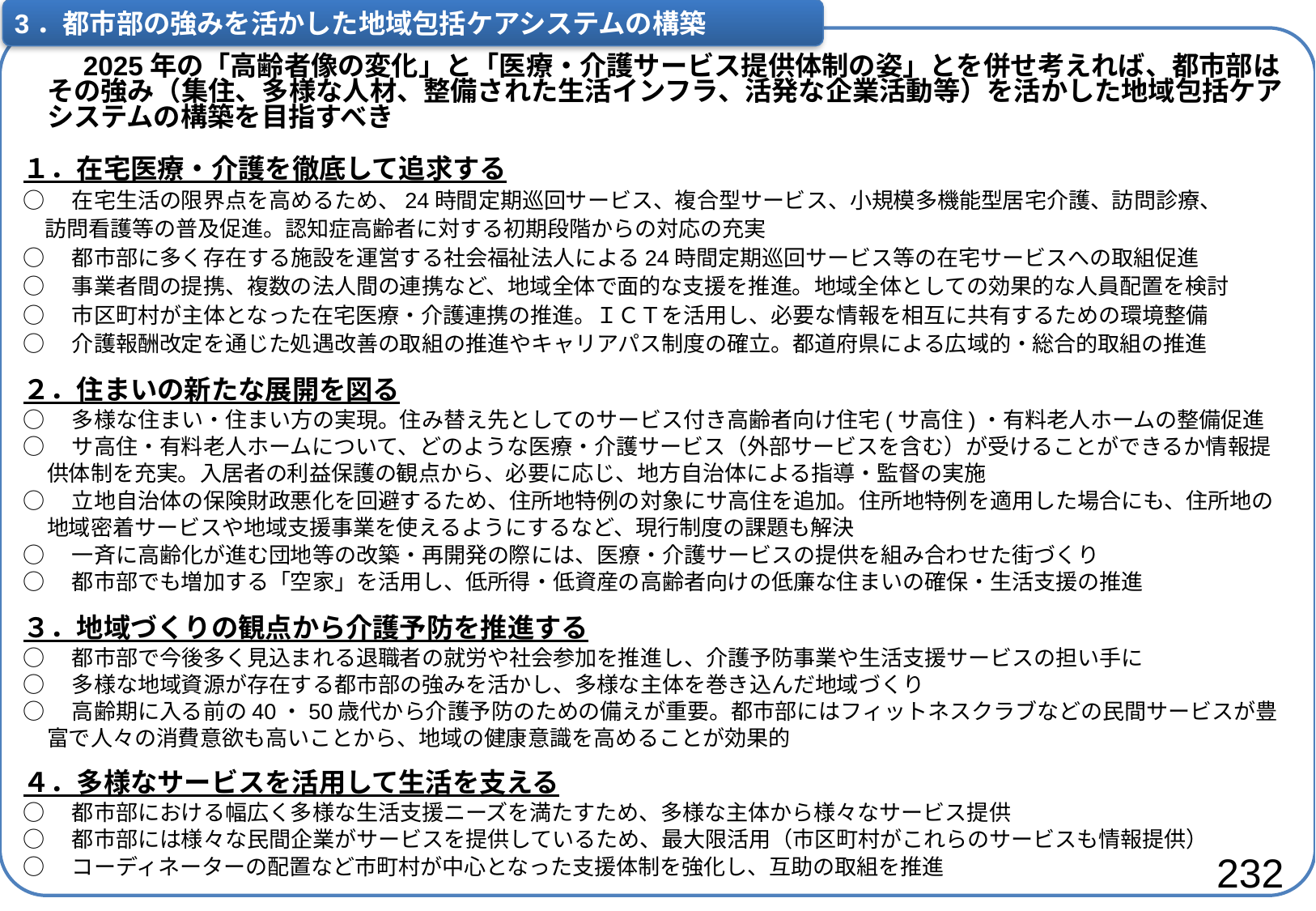

3．都市部の強みを活かした地域包括ケアシステムの構築
　　2025年の「高齢者像の変化」と「医療・介護サービス提供体制の姿」とを併せ考えれば、都市部はその強み（集住、多様な人材、整備された生活インフラ、活発な企業活動等）を活かした地域包括ケアシステムの構築を目指すべき
１．在宅医療・介護を徹底して追求する
○　在宅生活の限界点を高めるため、24時間定期巡回サービス、複合型サービス、小規模多機能型居宅介護、訪問診療、
　訪問看護等の普及促進。認知症高齢者に対する初期段階からの対応の充実
○　都市部に多く存在する施設を運営する社会福祉法人による24時間定期巡回サービス等の在宅サービスへの取組促進
○　事業者間の提携、複数の法人間の連携など、地域全体で面的な支援を推進。地域全体としての効果的な人員配置を検討
○　市区町村が主体となった在宅医療・介護連携の推進。ＩＣＴを活用し、必要な情報を相互に共有するための環境整備
○　介護報酬改定を通じた処遇改善の取組の推進やキャリアパス制度の確立。都道府県による広域的・総合的取組の推進
２．住まいの新たな展開を図る
○　多様な住まい・住まい方の実現。住み替え先としてのサービス付き高齢者向け住宅(サ高住)・有料老人ホームの整備促進
○　サ高住・有料老人ホームについて、どのような医療・介護サービス（外部サービスを含む）が受けることができるか情報提供体制を充実。入居者の利益保護の観点から、必要に応じ、地方自治体による指導・監督の実施
○　立地自治体の保険財政悪化を回避するため、住所地特例の対象にサ高住を追加。住所地特例を適用した場合にも、住所地の地域密着サービスや地域支援事業を使えるようにするなど、現行制度の課題も解決
○　一斉に高齢化が進む団地等の改築・再開発の際には、医療・介護サービスの提供を組み合わせた街づくり
○　都市部でも増加する「空家」を活用し、低所得・低資産の高齢者向けの低廉な住まいの確保・生活支援の推進
３．地域づくりの観点から介護予防を推進する
○　都市部で今後多く見込まれる退職者の就労や社会参加を推進し、介護予防事業や生活支援サービスの担い手に
○　多様な地域資源が存在する都市部の強みを活かし、多様な主体を巻き込んだ地域づくり
○　高齢期に入る前の40・50歳代から介護予防のための備えが重要。都市部にはフィットネスクラブなどの民間サービスが豊富で人々の消費意欲も高いことから、地域の健康意識を高めることが効果的
４．多様なサービスを活用して生活を支える
○　都市部における幅広く多様な生活支援ニーズを満たすため、多様な主体から様々なサービス提供
○　都市部には様々な民間企業がサービスを提供しているため、最大限活用（市区町村がこれらのサービスも情報提供）
○　コーディネーターの配置など市町村が中心となった支援体制を強化し、互助の取組を推進
232